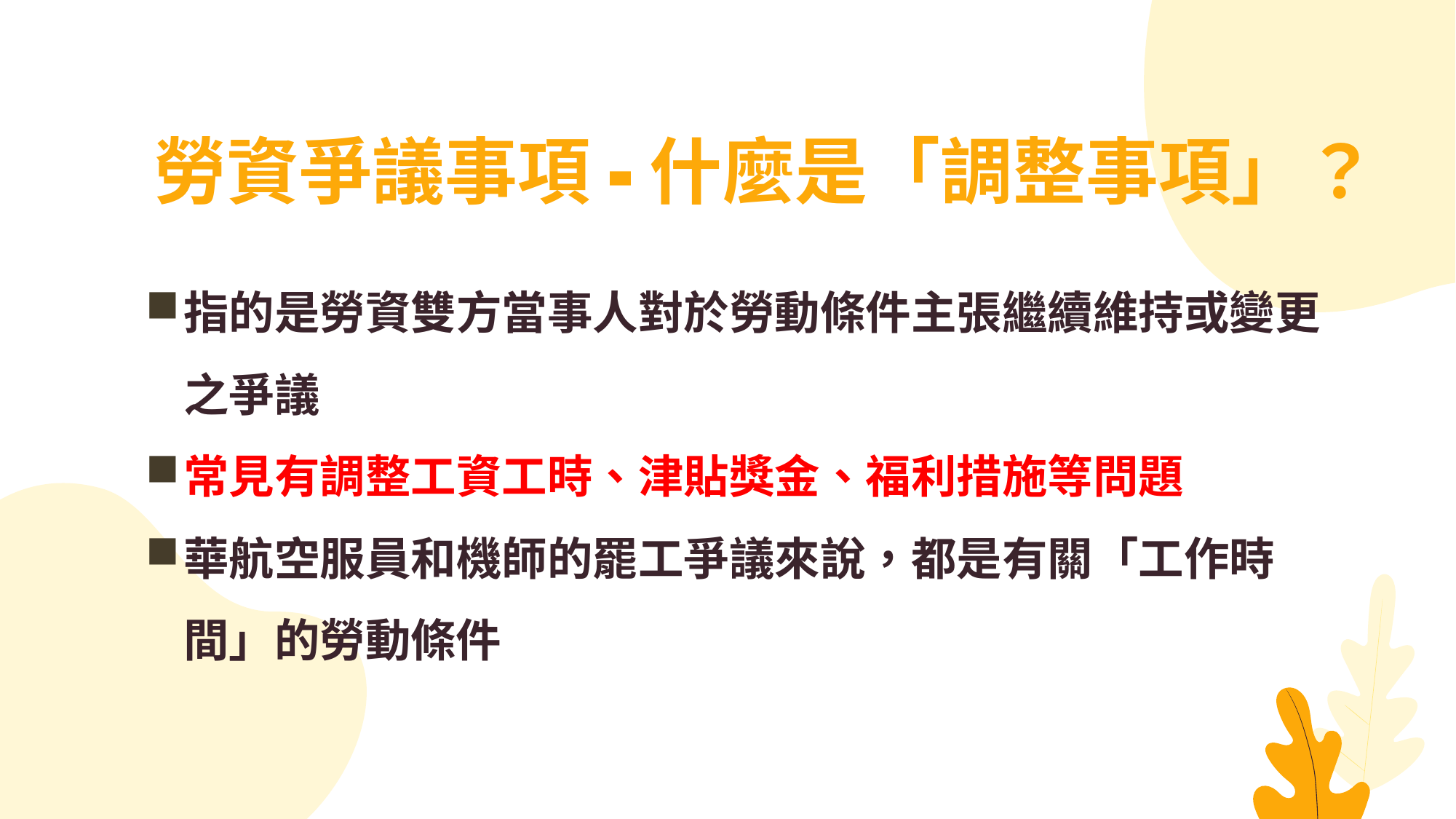

勞資爭議事項-什麼是「調整事項」？
指的是勞資雙方當事人對於勞動條件主張繼續維持或變更之爭議
常見有調整工資工時、津貼獎金、福利措施等問題
華航空服員和機師的罷工爭議來說，都是有關「工作時間」的勞動條件